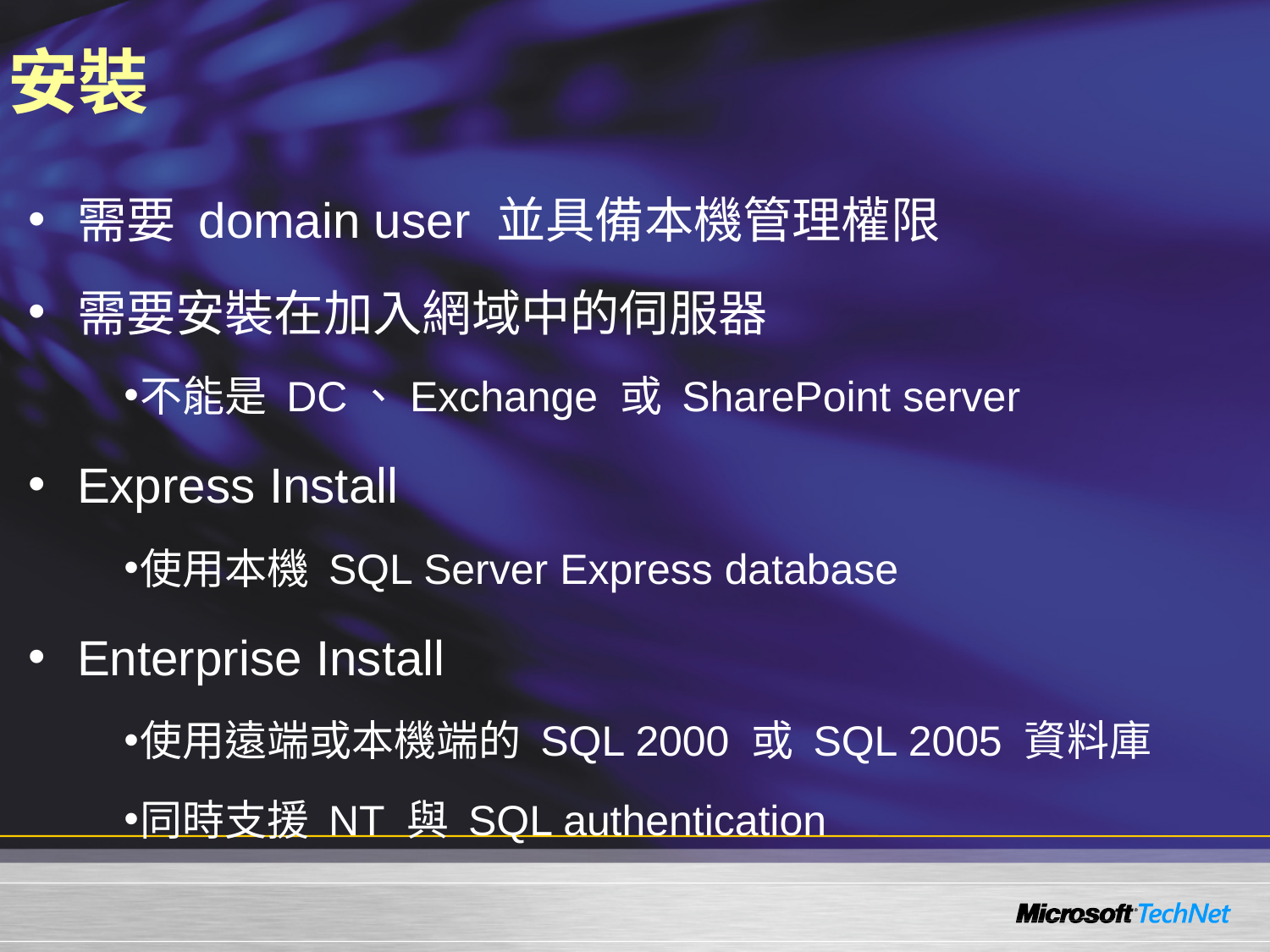

# 安裝
需要 domain user 並具備本機管理權限
需要安裝在加入網域中的伺服器
不能是 DC、Exchange 或 SharePoint server
Express Install
使用本機 SQL Server Express database
Enterprise Install
使用遠端或本機端的 SQL 2000 或 SQL 2005 資料庫
同時支援 NT 與 SQL authentication